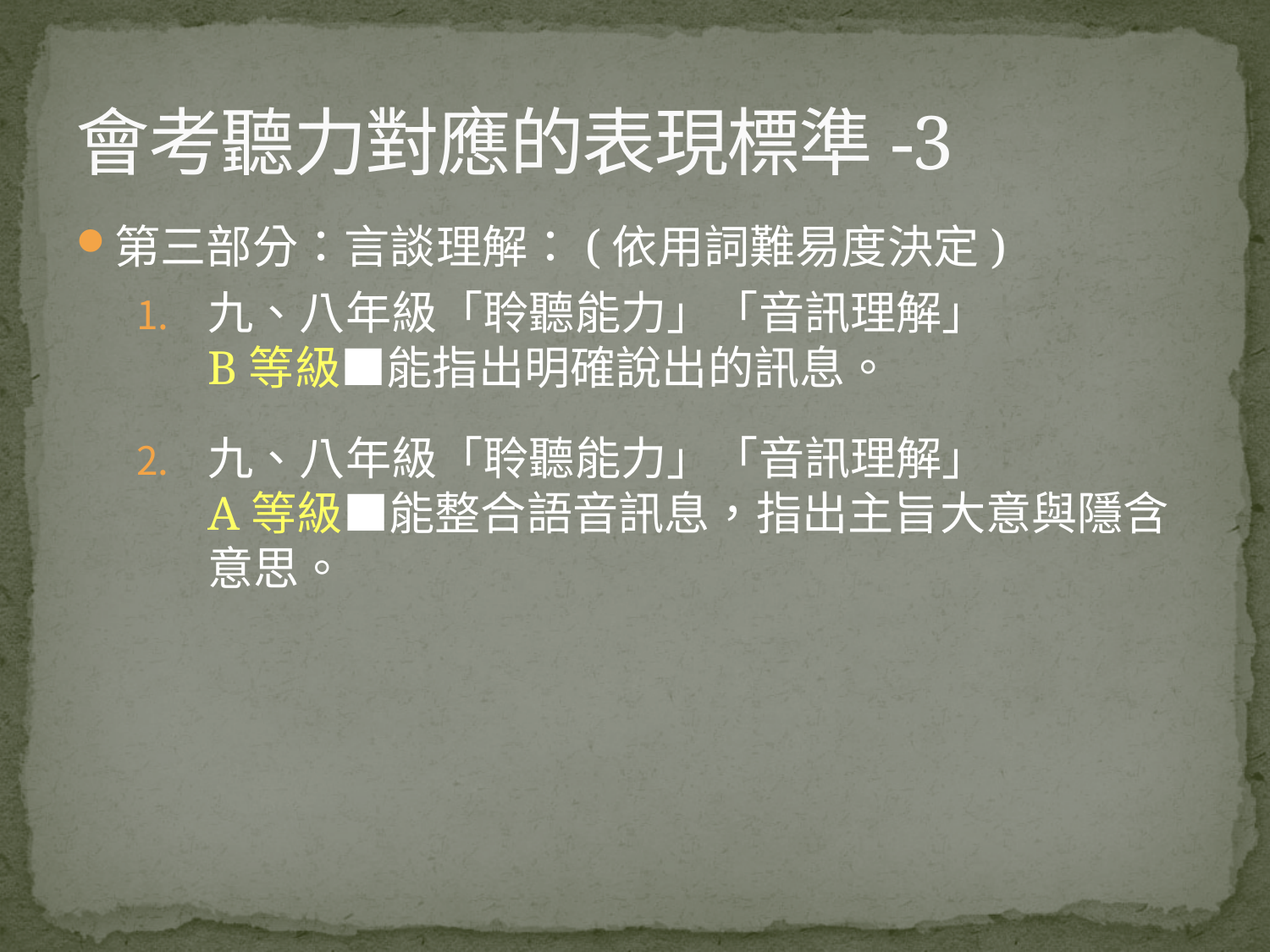

# 會考聽力對應的表現標準-3
第三部分：言談理解：(依用詞難易度決定)
九、八年級「聆聽能力」「音訊理解」
B等級■能指出明確說出的訊息。
九、八年級「聆聽能力」「音訊理解」
A等級■能整合語音訊息，指出主旨大意與隱含意思。